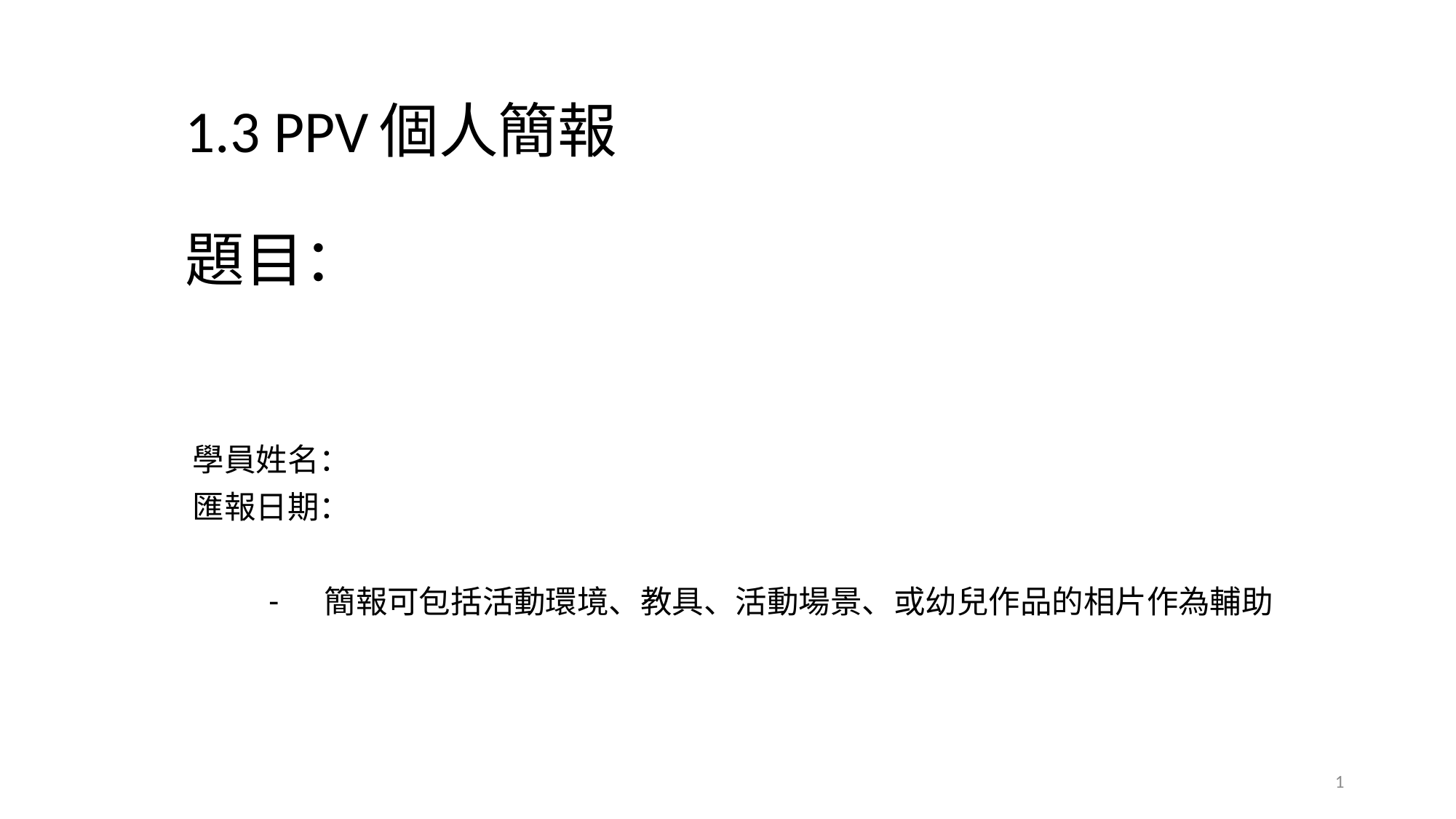

# 1.3 PPV個人簡報 題目：

學員姓名：
匯報日期：

簡報可包括活動環境、教具、活動場景、或幼兒作品的相片作為輔助

1